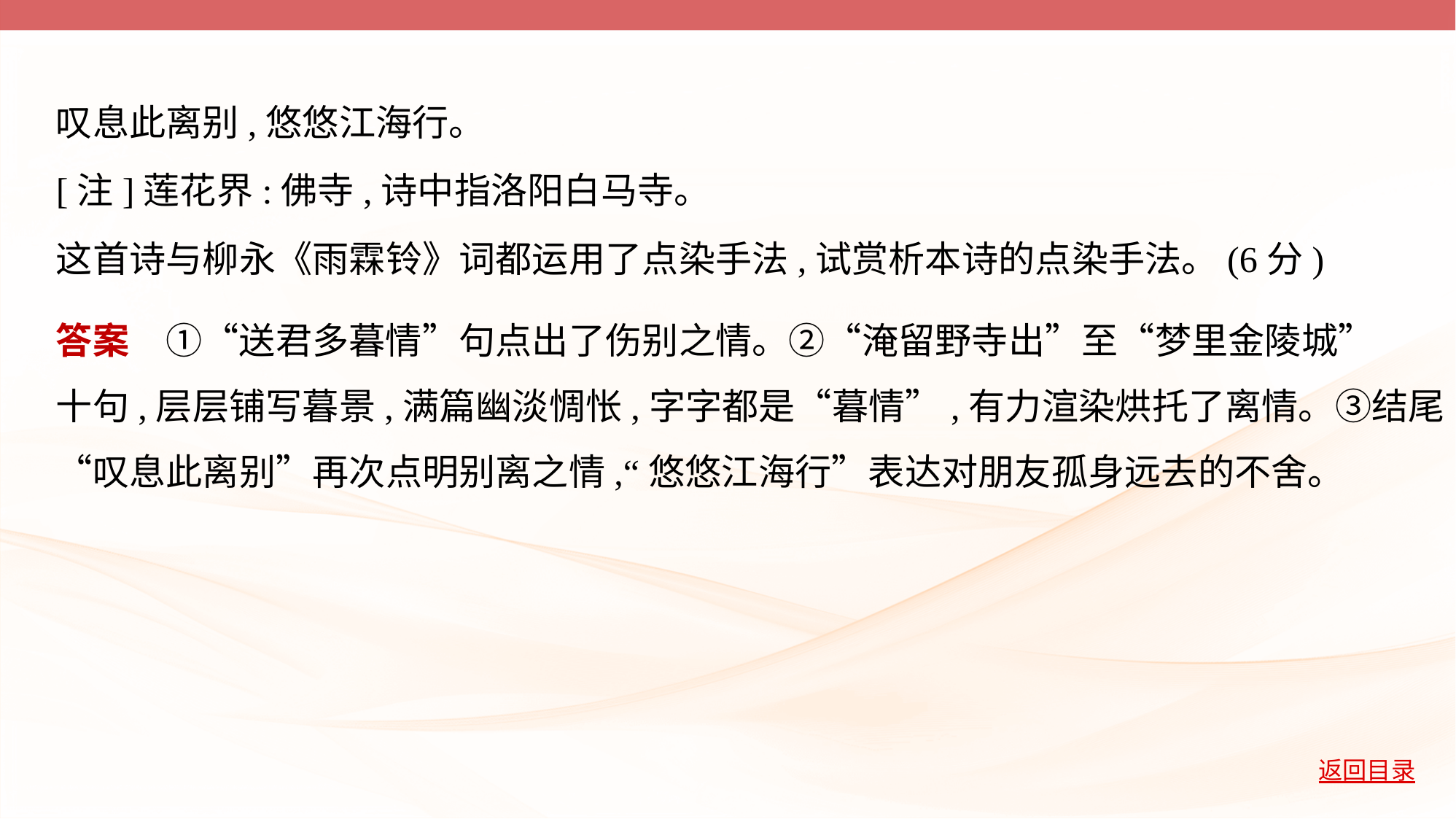

叹息此离别,悠悠江海行。
[注]莲花界:佛寺,诗中指洛阳白马寺。
这首诗与柳永《雨霖铃》词都运用了点染手法,试赏析本诗的点染手法。(6分)

答案　①“送君多暮情”句点出了伤别之情。②“淹留野寺出”至“梦里金陵城”
十句,层层铺写暮景,满篇幽淡惆怅,字字都是“暮情”,有力渲染烘托了离情。③结尾
“叹息此离别”再次点明别离之情,“悠悠江海行”表达对朋友孤身远去的不舍。